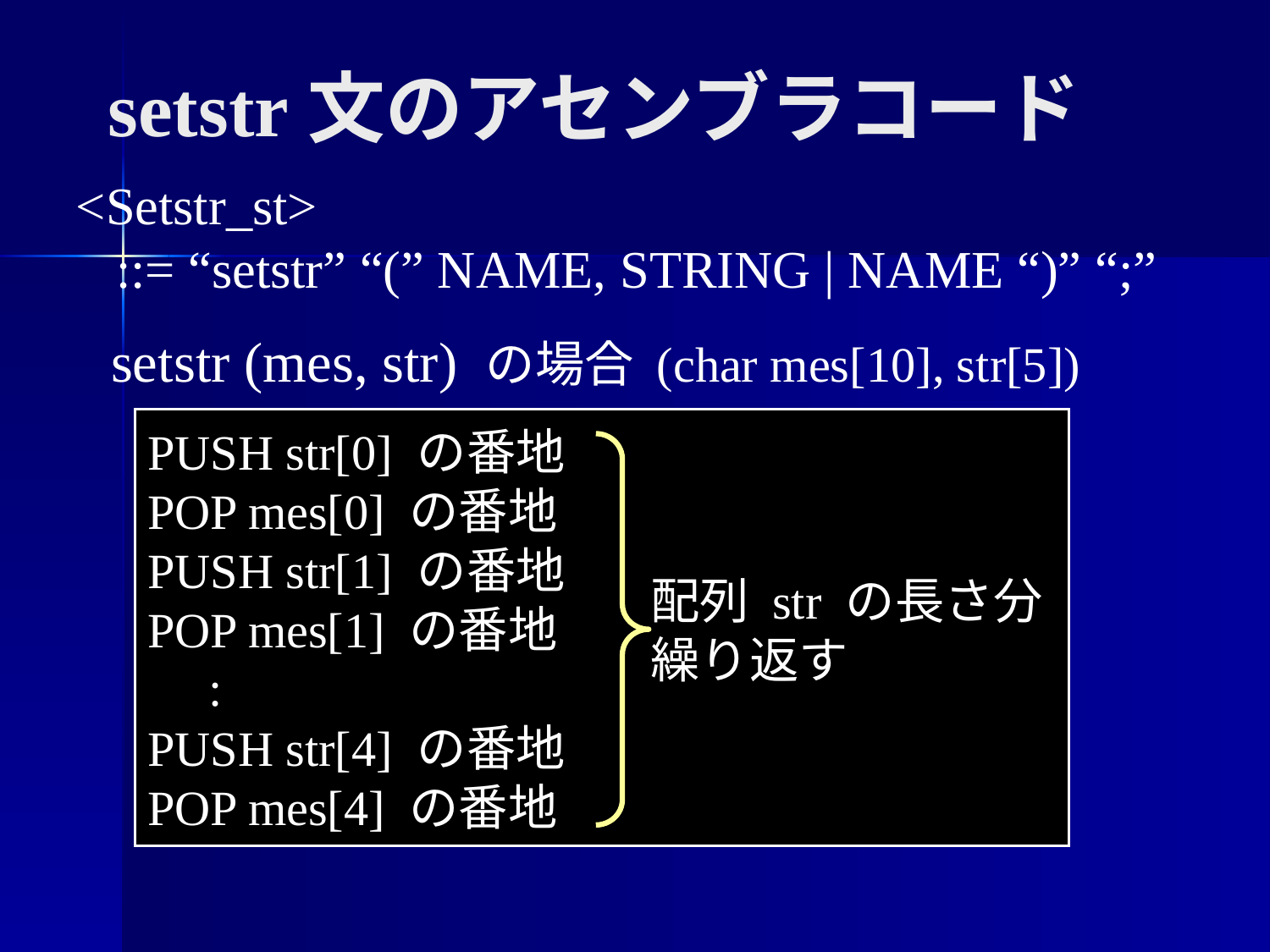

setstr文のアセンブラコード
<Setstr_st>
   ::= “setstr” “(” NAME, STRING | NAME “)” “;”
setstr (mes, str) の場合 (char mes[10], str[5])
PUSH str[0] の番地
POP mes[0] の番地
PUSH str[1] の番地
POP mes[1] の番地
     :
PUSH str[4] の番地
POP mes[4] の番地

配列 str の長さ分
繰り返す